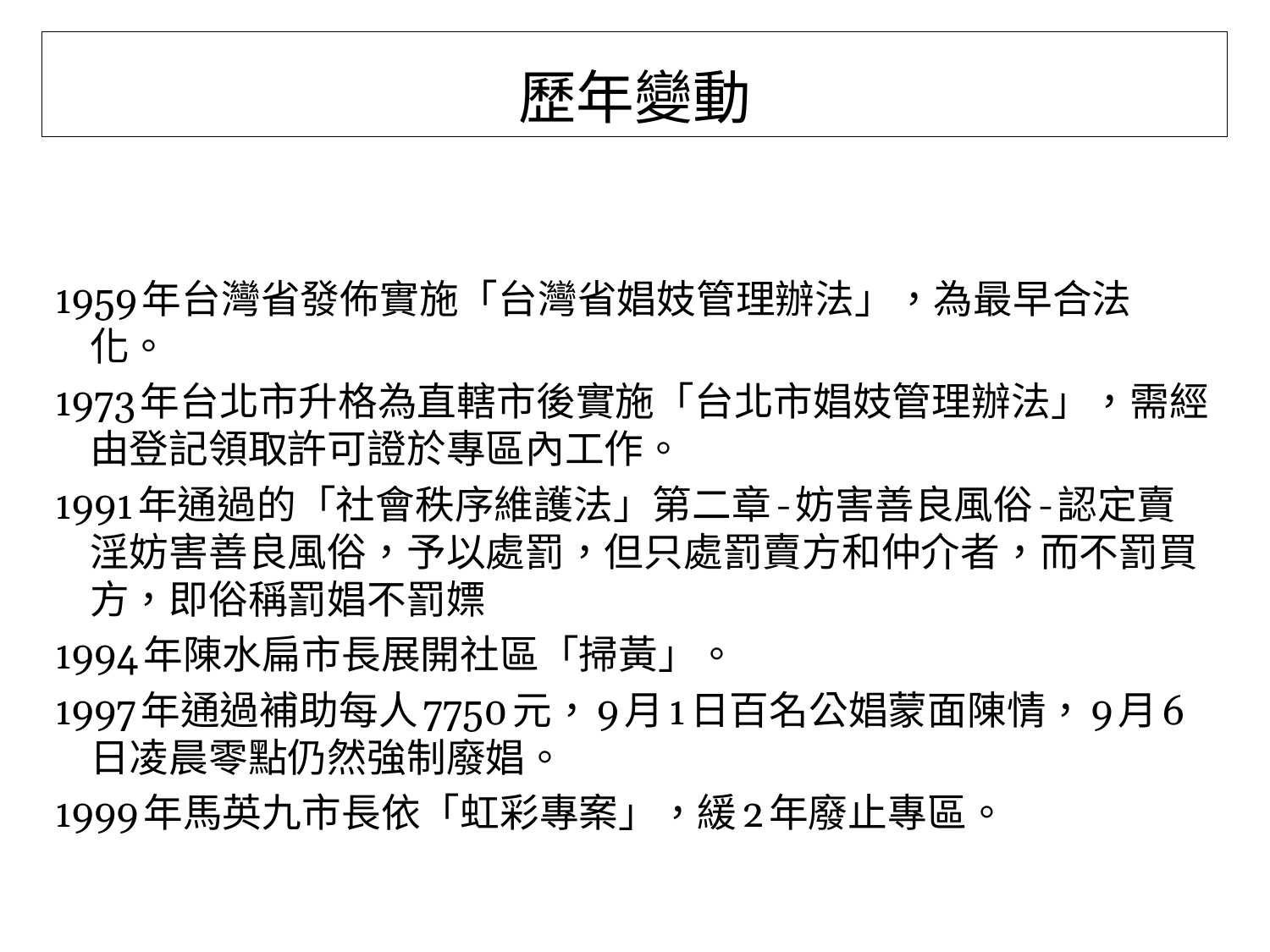

歷年變動

1959年台灣省發佈實施「台灣省娼妓管理辦法」，為最早合法化。
1973年台北市升格為直轄市後實施「台北市娼妓管理辦法」，需經由登記領取許可證於專區內工作。
1991年通過的「社會秩序維護法」第二章-妨害善良風俗-認定賣淫妨害善良風俗，予以處罰，但只處罰賣方和仲介者，而不罰買方，即俗稱罰娼不罰嫖
1994年陳水扁市長展開社區「掃黃」。
1997年通過補助每人7750元，9月1日百名公娼蒙面陳情，9月6日凌晨零點仍然強制廢娼。
1999年馬英九市長依「虹彩專案」，緩2年廢止專區。